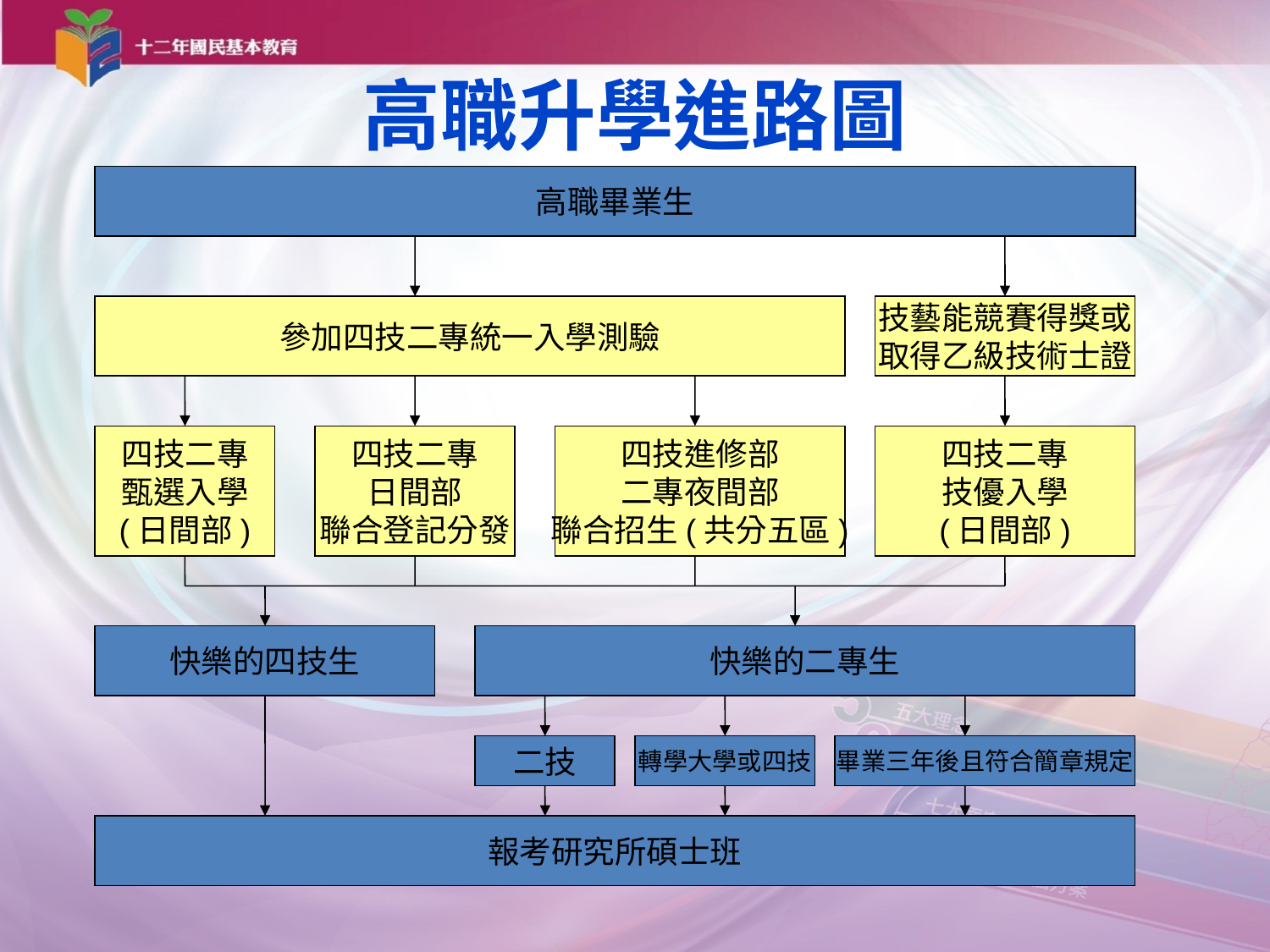

# 高職升學進路圖
高職畢業生

參加四技二專統一入學測驗
技藝能競賽得獎或
取得乙級技術士證

四技二專
甄選入學
(日間部)
四技二專
日間部
聯合登記分發
四技進修部
二專夜間部
聯合招生(共分五區)
四技二專
技優入學
(日間部)

快樂的四技生
快樂的二專生

二技
轉學大學或四技
畢業三年後且符合簡章規定

報考研究所碩士班